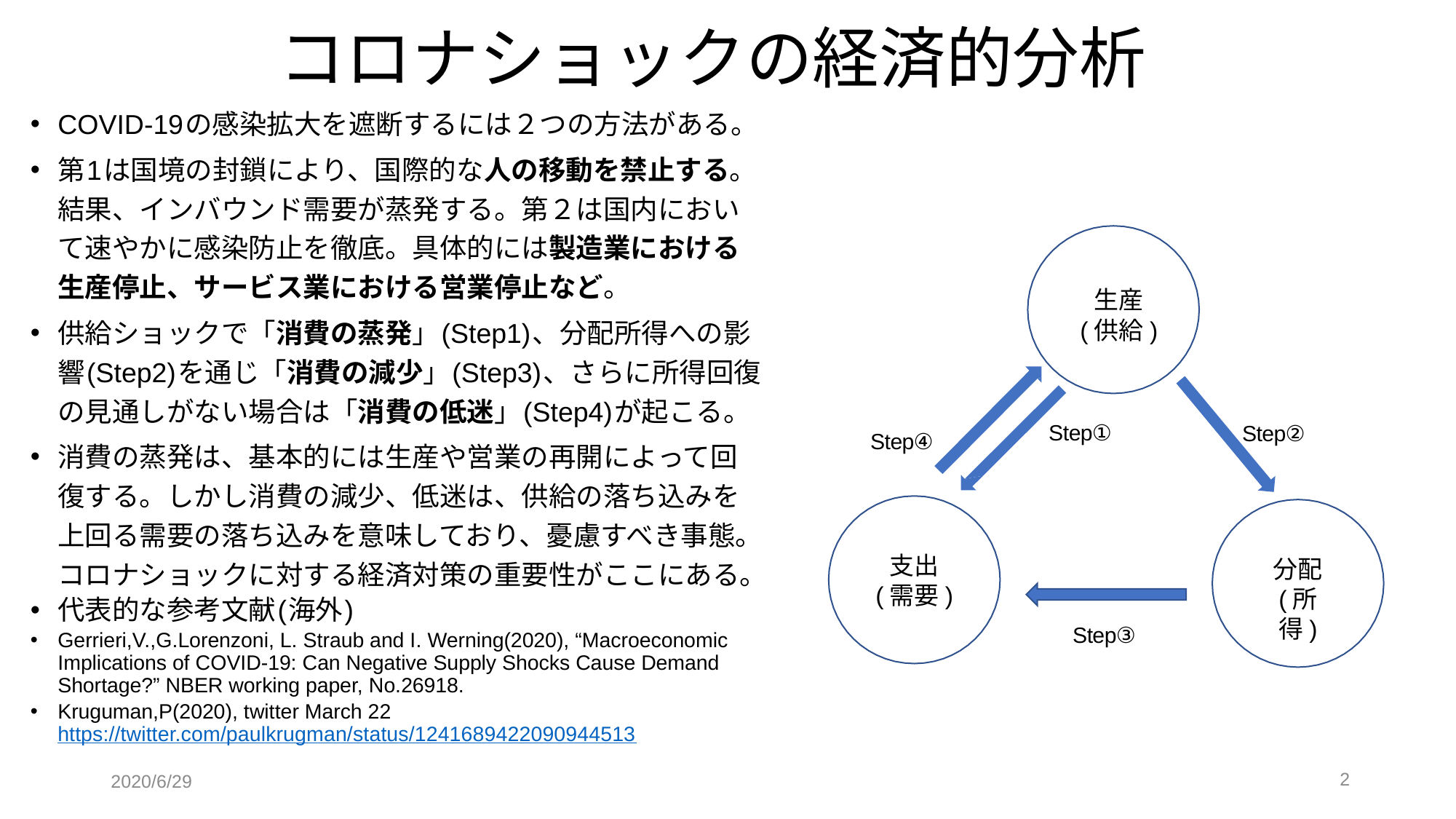

# コロナショックの経済的分析
COVID-19の感染拡大を遮断するには２つの方法がある。
第1は国境の封鎖により、国際的な人の移動を禁止する。結果、インバウンド需要が蒸発する。第２は国内において速やかに感染防止を徹底。具体的には製造業における生産停止、サービス業における営業停止など。
供給ショックで「消費の蒸発」(Step1)、分配所得への影響(Step2)を通じ「消費の減少」(Step3)、さらに所得回復の見通しがない場合は「消費の低迷」(Step4)が起こる。
消費の蒸発は、基本的には生産や営業の再開によって回復する。しかし消費の減少、低迷は、供給の落ち込みを上回る需要の落ち込みを意味しており、憂慮すべき事態。コロナショックに対する経済対策の重要性がここにある。
代表的な参考文献(海外)
Gerrieri,V.,G.Lorenzoni, L. Straub and I. Werning(2020), “Macroeconomic Implications of COVID-19: Can Negative Supply Shocks Cause Demand Shortage?” NBER working paper, No.26918.
Kruguman,P(2020), twitter March 22 https://twitter.com/paulkrugman/status/1241689422090944513

生産
(供給)

Step①
Step②
Step④

支出
(需要)
分配
(所得)

Step③
2020/6/29
2